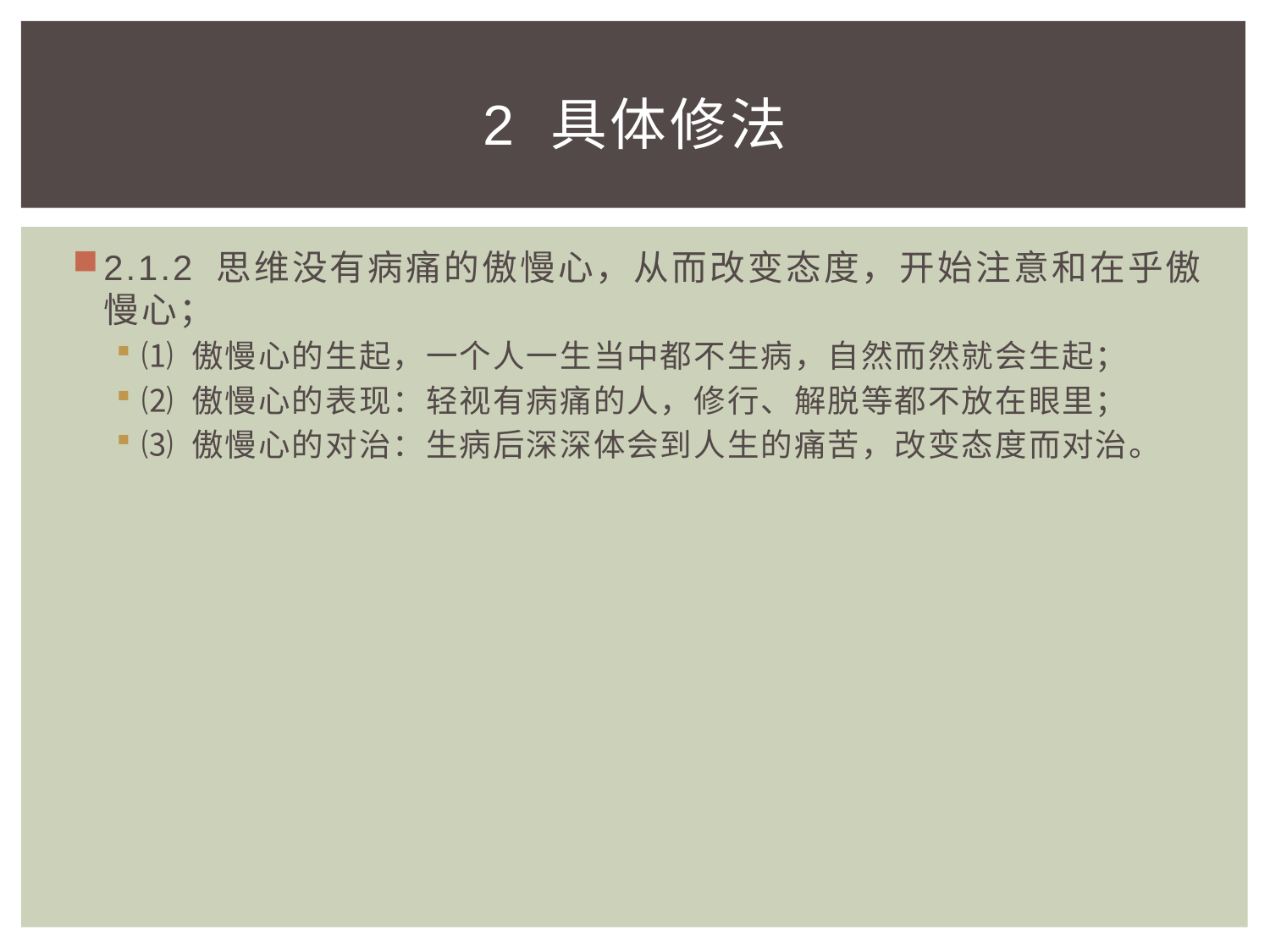

# 2 具体修法
2.1.2 思维没有病痛的傲慢心，从而改变态度，开始注意和在乎傲慢心；
⑴ 傲慢心的生起，一个人一生当中都不生病，自然而然就会生起；
⑵ 傲慢心的表现：轻视有病痛的人，修行、解脱等都不放在眼里；
⑶ 傲慢心的对治：生病后深深体会到人生的痛苦，改变态度而对治。